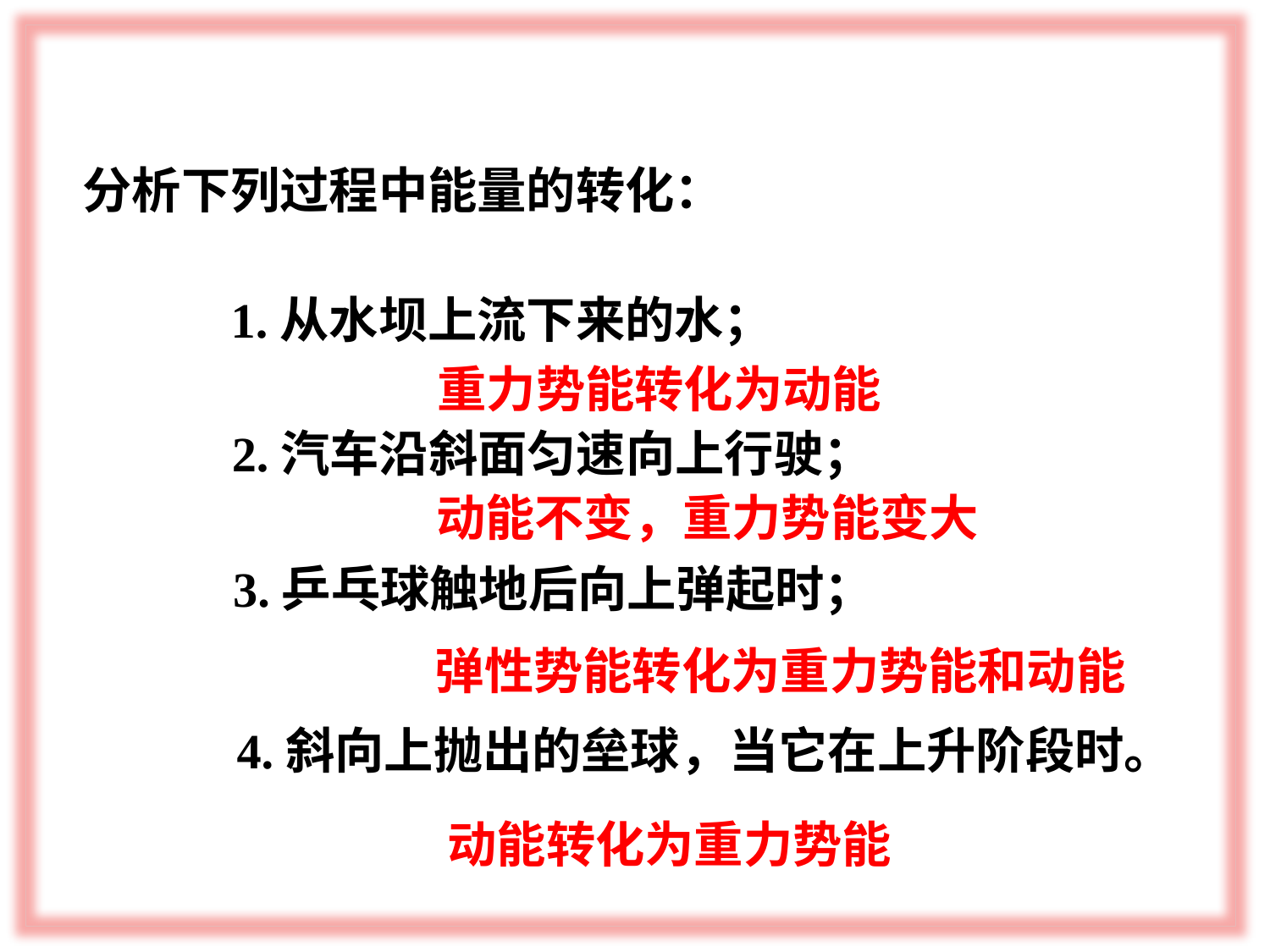

分析下列过程中能量的转化：
1.从水坝上流下来的水；
重力势能转化为动能
2.汽车沿斜面匀速向上行驶；
动能不变，重力势能变大
3.乒乓球触地后向上弹起时；
弹性势能转化为重力势能和动能
4.斜向上抛出的垒球，当它在上升阶段时。
动能转化为重力势能